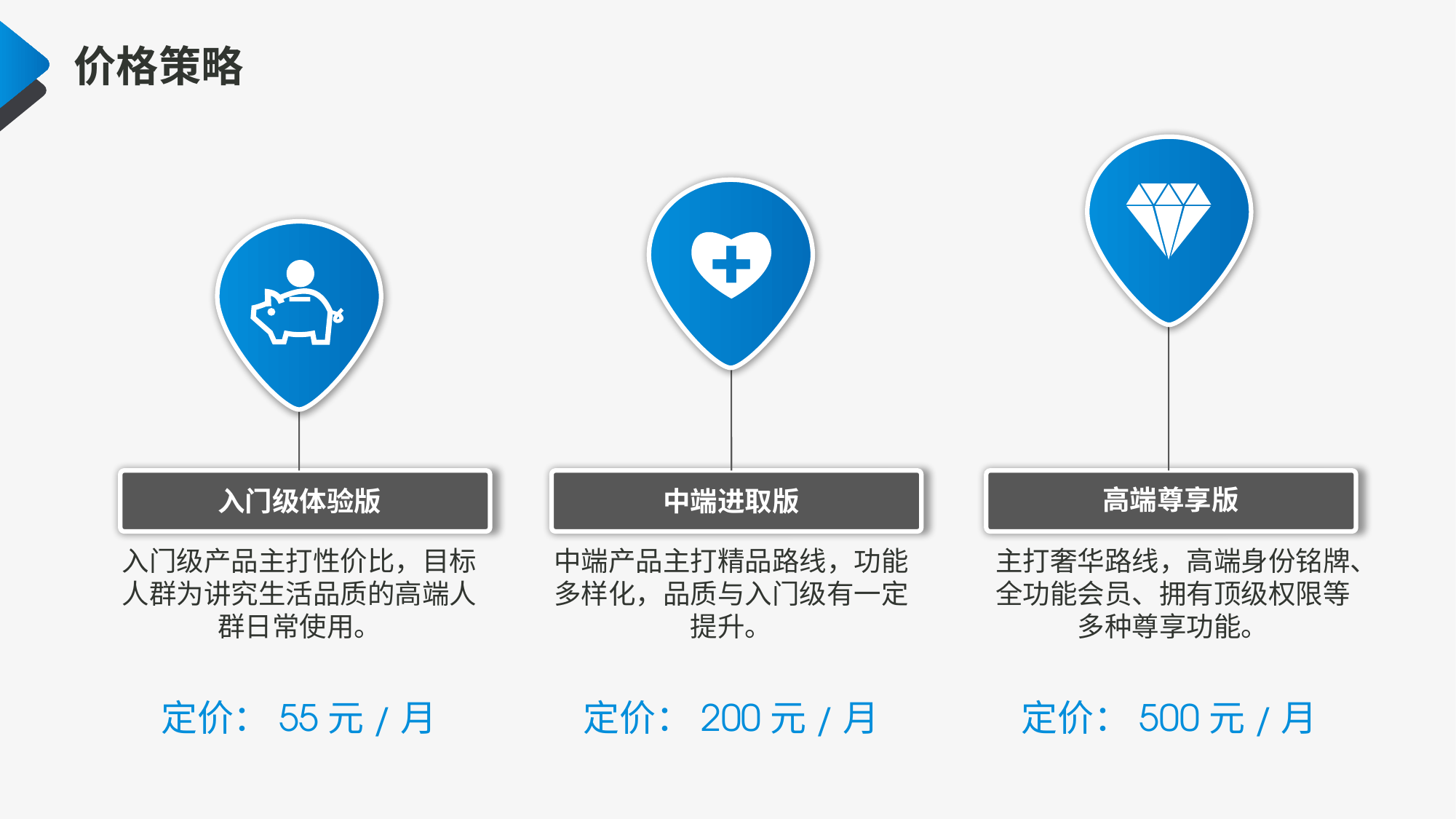

价格策略

高端尊享版
中端进取版
入门级体验版
入门级产品主打性价比，目标人群为讲究生活品质的高端人群日常使用。
中端产品主打精品路线，功能多样化，品质与入门级有一定提升。
主打奢华路线，高端身份铭牌、全功能会员、拥有顶级权限等多种尊享功能。
定价：55元/月
定价：200元/月
定价：500元/月